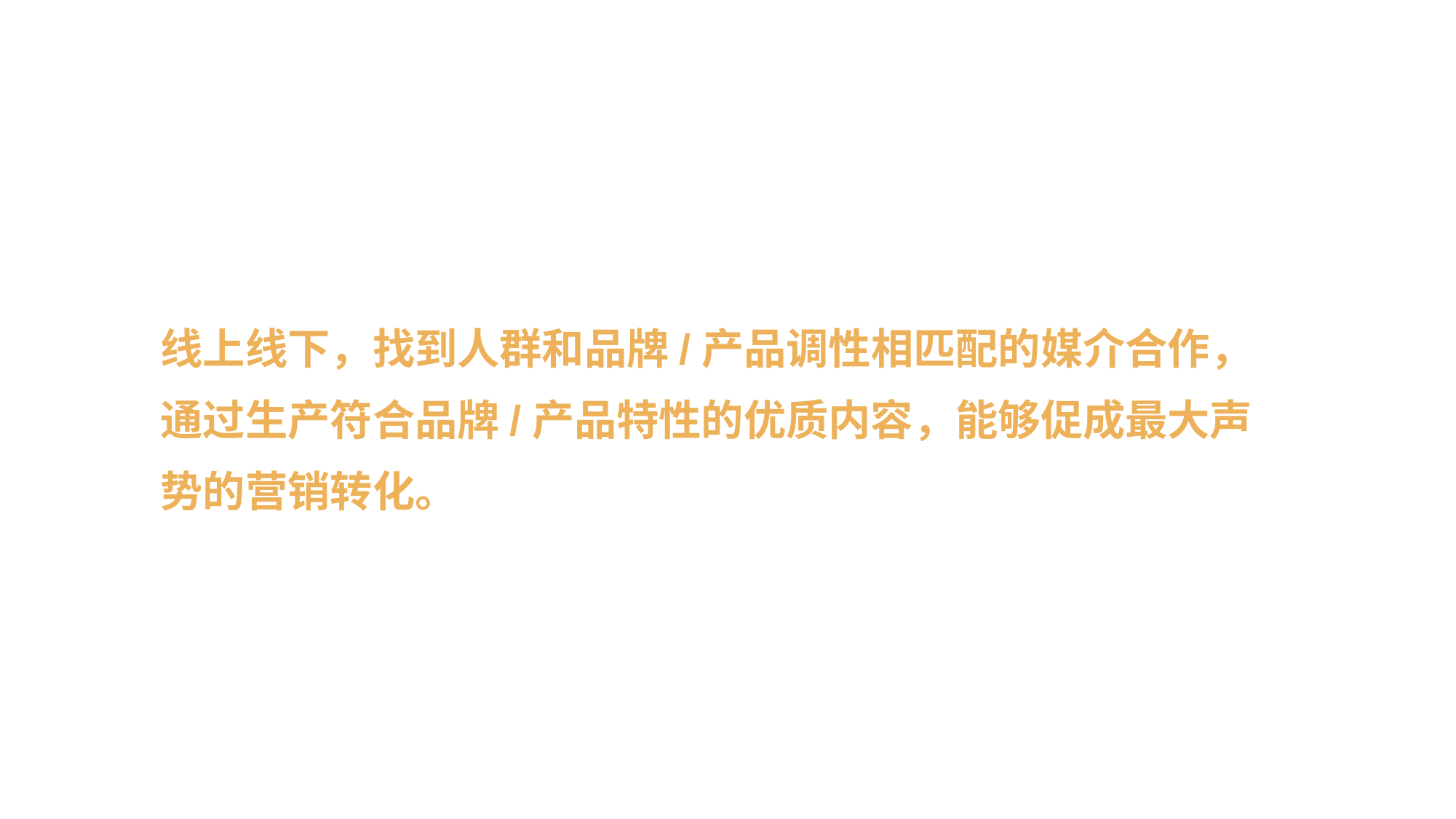

线上线下，找到人群和品牌/产品调性相匹配的媒介合作，通过生产符合品牌/产品特性的优质内容，能够促成最大声势的营销转化。